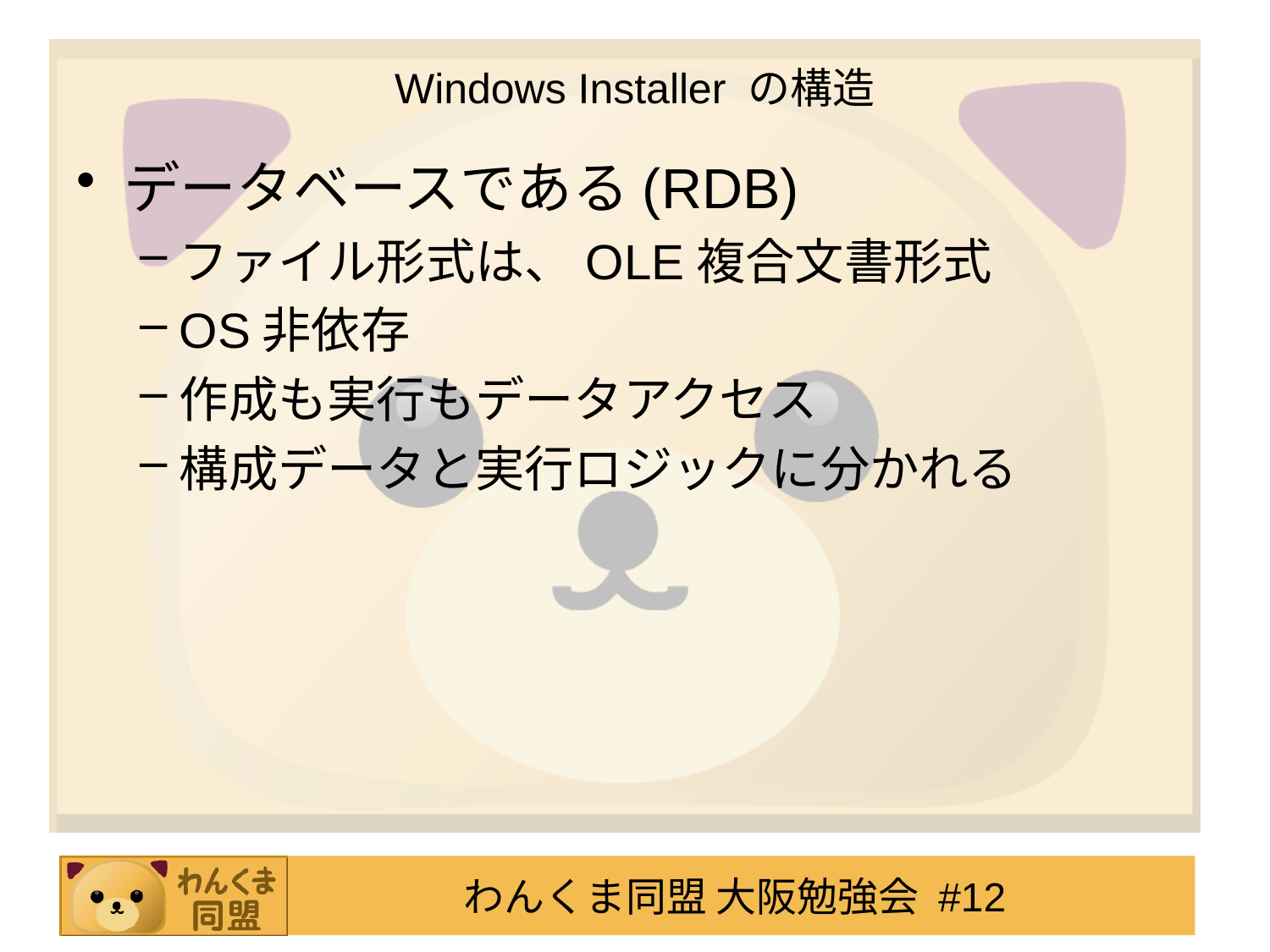

# Windows Installer の構造
データベースである(RDB)
ファイル形式は、OLE複合文書形式
OS非依存
作成も実行もデータアクセス
構成データと実行ロジックに分かれる